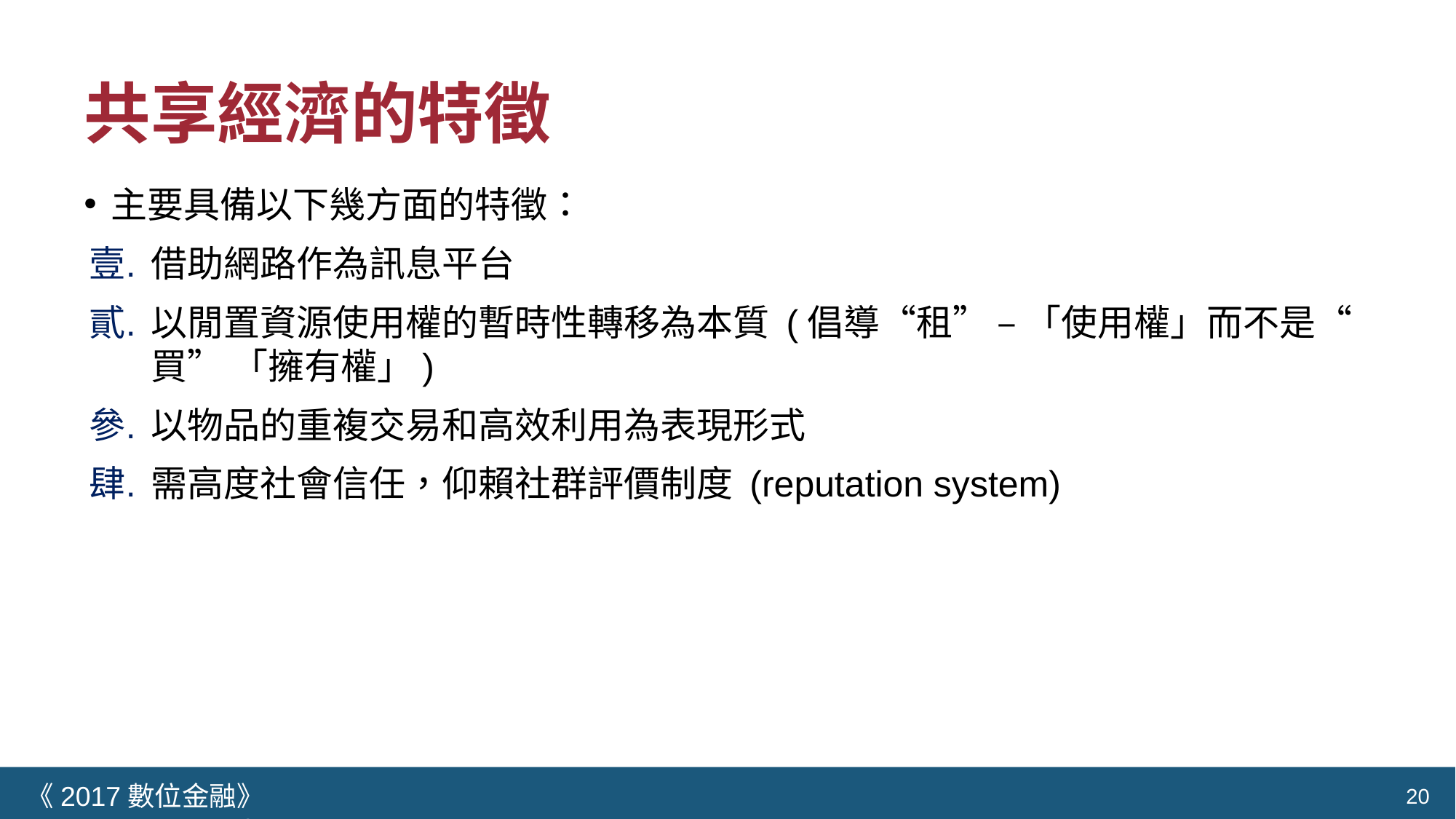

# 共享經濟的特徵
主要具備以下幾方面的特徵：
借助網路作為訊息平台
以閒置資源使用權的暫時性轉移為本質 (倡導“租” – 「使用權」而不是“買” 「擁有權」)
以物品的重複交易和高效利用為表現形式
需高度社會信任，仰賴社群評價制度 (reputation system)
《2017數位金融》                                                                                                                                             	NCTU.IIM.IEBI Lab
20